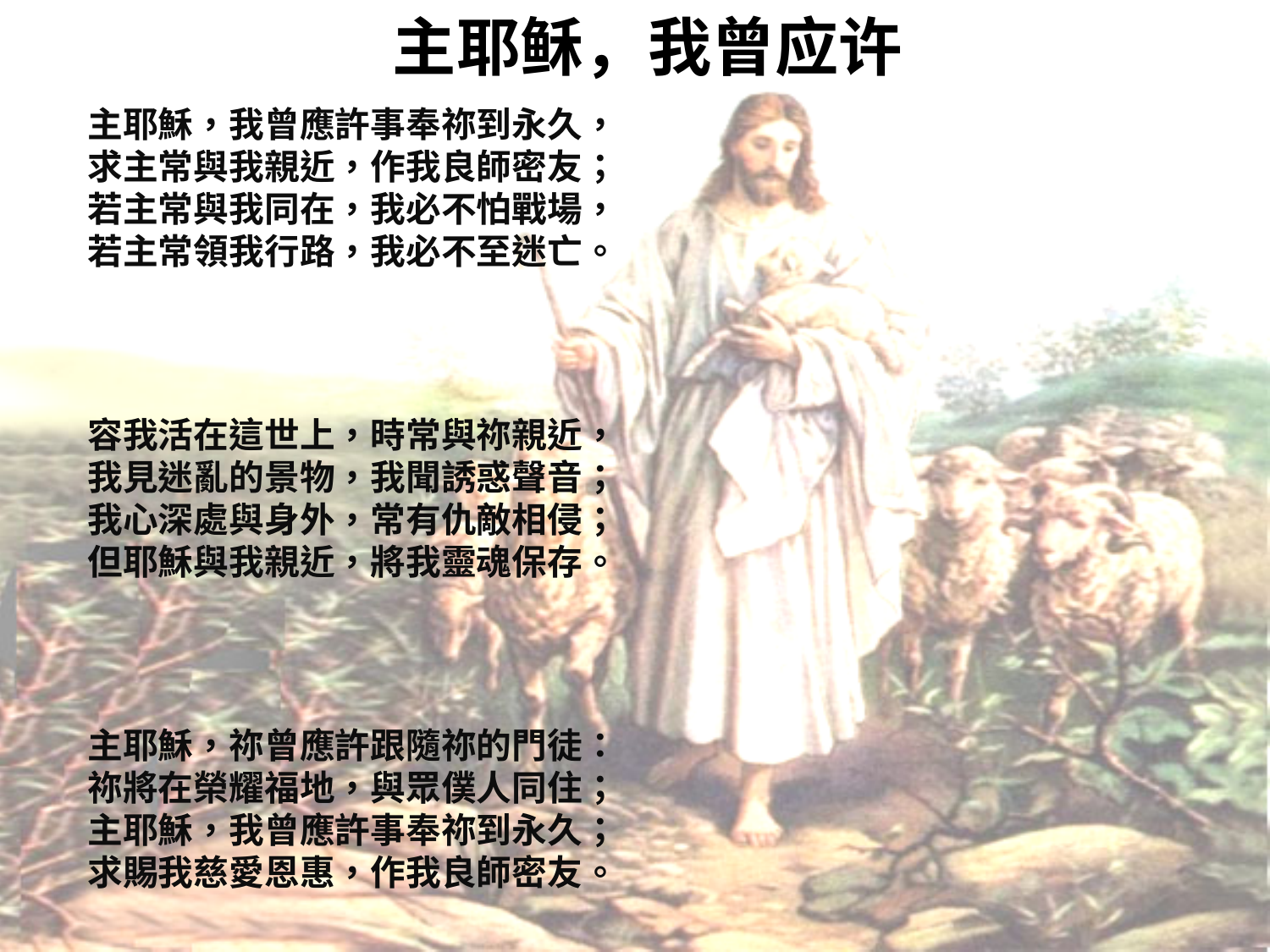

# 主耶稣，我曾应许
主耶穌，我曾應許事奉祢到永久，
求主常與我親近，作我良師密友；
若主常與我同在，我必不怕戰場，
若主常領我行路，我必不至迷亡。

容我活在這世上，時常與祢親近，
我見迷亂的景物，我聞誘惑聲音；
我心深處與身外，常有仇敵相侵；
但耶穌與我親近，將我靈魂保存。

主耶穌，祢曾應許跟隨祢的門徒：
祢將在榮耀福地，與眾僕人同住；
主耶穌，我曾應許事奉祢到永久；
求賜我慈愛恩惠，作我良師密友。